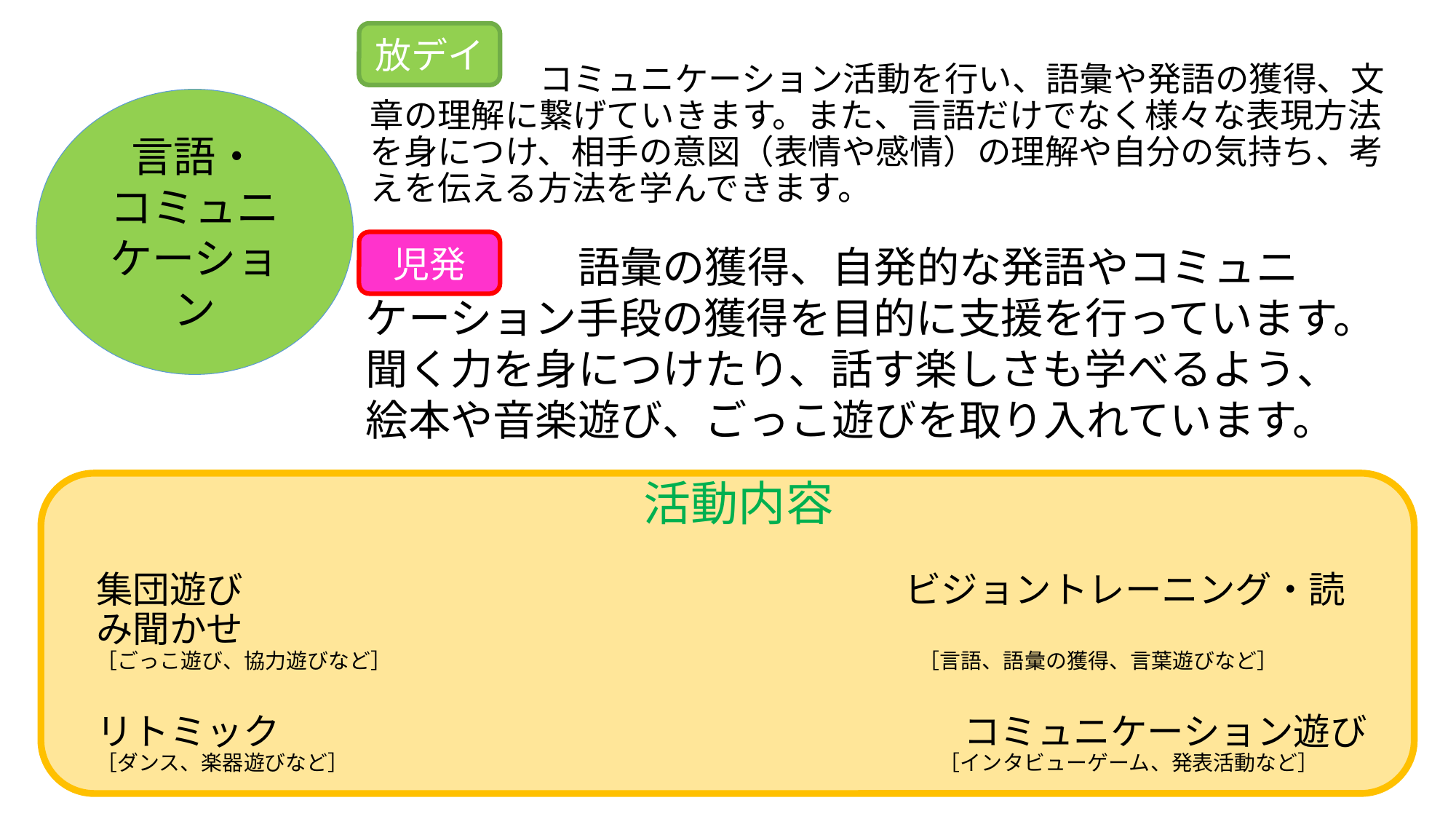

放デイ
# コミュニケーション活動を行い、語彙や発語の獲得、文章の理解に繋げていきます。また、言語だけでなく様々な表現方法を身につけ、相手の意図（表情や感情）の理解や自分の気持ち、考えを伝える方法を学んできます。
言語・
コミュニケーション
児発
　　　　　語彙の獲得、自発的な発語やコミュニケーション手段の獲得を目的に支援を行っています。聞く力を身につけたり、話す楽しさも学べるよう、絵本や音楽遊び、ごっこ遊びを取り入れています。

活動内容

集団遊び　　　　　　　　　　　　　　　　　　ビジョントレーニング・読み聞かせ
［ごっこ遊び、協力遊びなど］　　　　　　　　　　　　　　　　　　　　　　　　　［言語、語彙の獲得、言葉遊びなど］

リトミック　　　　　　　　　　　　　　　　　　　　　　 コミュニケーション遊び
［ダンス、楽器遊びなど］　　　　　　　　　　　　　　　　　　　　　　　　　　　　［インタビューゲーム、発表活動など］